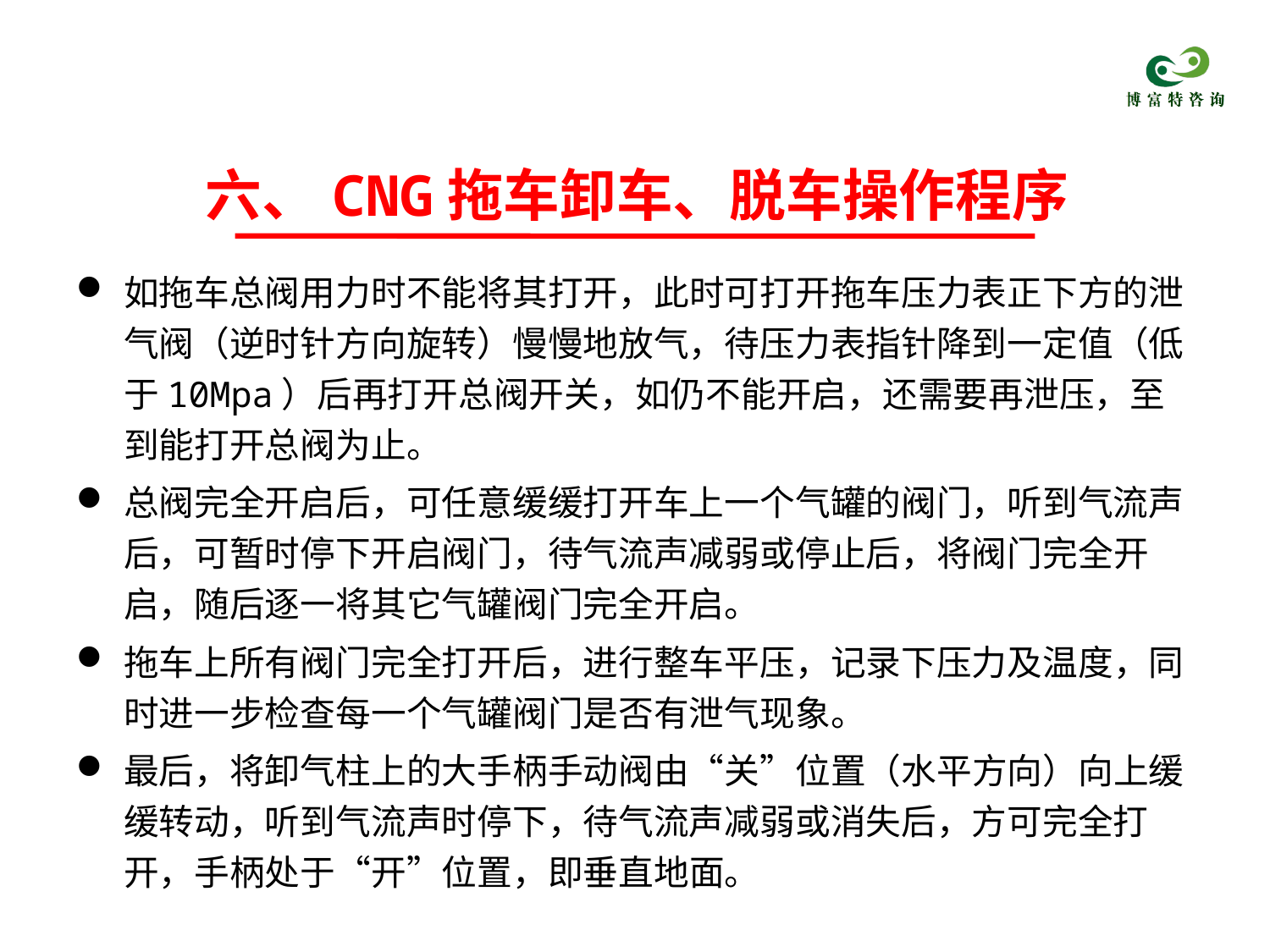

# 六、CNG拖车卸车、脱车操作程序

如拖车总阀用力时不能将其打开，此时可打开拖车压力表正下方的泄气阀（逆时针方向旋转）慢慢地放气，待压力表指针降到一定值（低于10Mpa）后再打开总阀开关，如仍不能开启，还需要再泄压，至到能打开总阀为止。
总阀完全开启后，可任意缓缓打开车上一个气罐的阀门，听到气流声后，可暂时停下开启阀门，待气流声减弱或停止后，将阀门完全开启，随后逐一将其它气罐阀门完全开启。
拖车上所有阀门完全打开后，进行整车平压，记录下压力及温度，同时进一步检查每一个气罐阀门是否有泄气现象。
最后，将卸气柱上的大手柄手动阀由“关”位置（水平方向）向上缓缓转动，听到气流声时停下，待气流声减弱或消失后，方可完全打开，手柄处于“开”位置，即垂直地面。